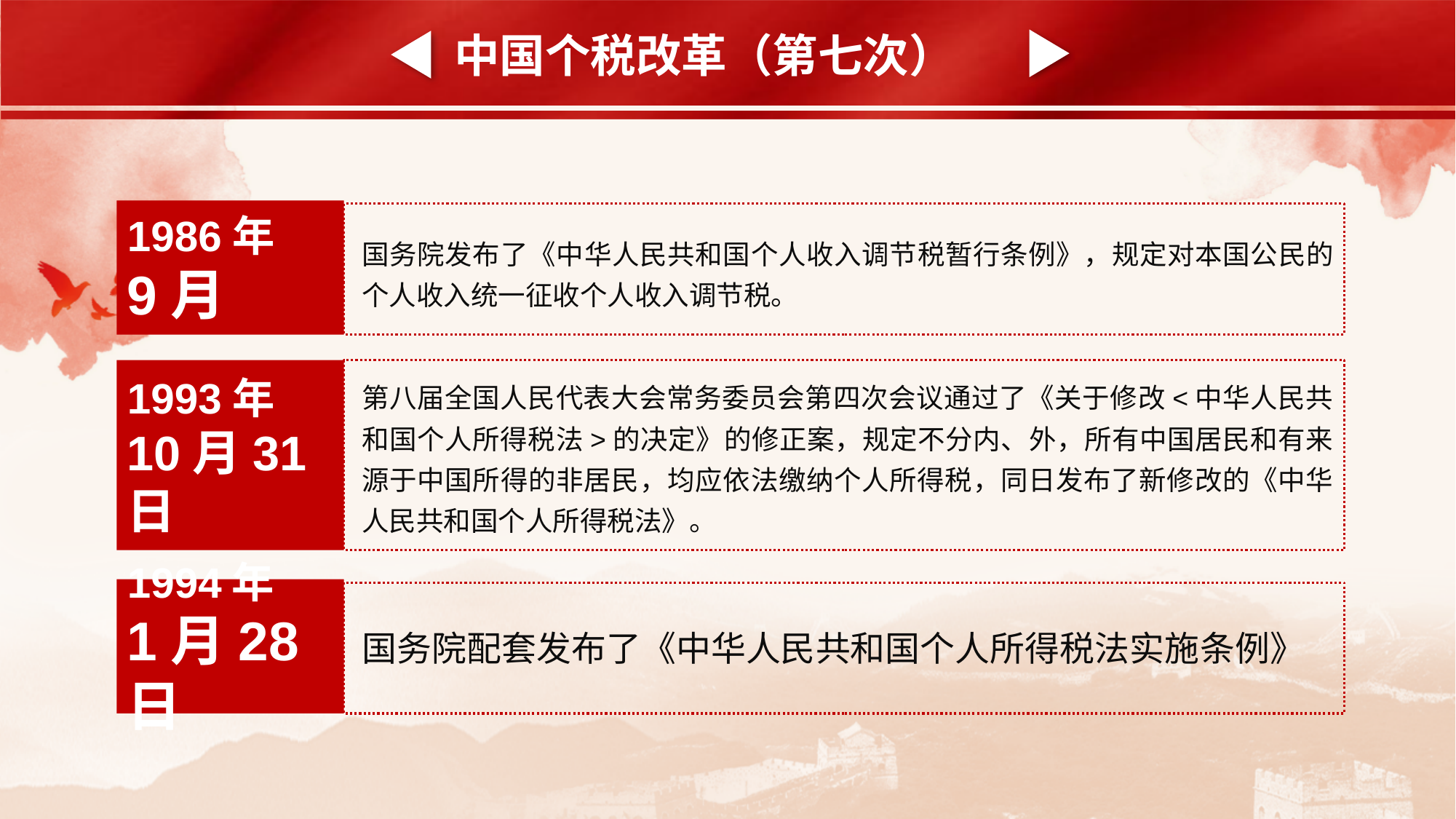

中国个税改革（第七次）

1986年
9月

国务院发布了《中华人民共和国个人收入调节税暂行条例》，规定对本国公民的个人收入统一征收个人收入调节税。
1993年
10月31日

第八届全国人民代表大会常务委员会第四次会议通过了《关于修改<中华人民共和国个人所得税法>的决定》的修正案，规定不分内、外，所有中国居民和有来源于中国所得的非居民，均应依法缴纳个人所得税，同日发布了新修改的《中华人民共和国个人所得税法》。
1994年
1月28日

国务院配套发布了《中华人民共和国个人所得税法实施条例》